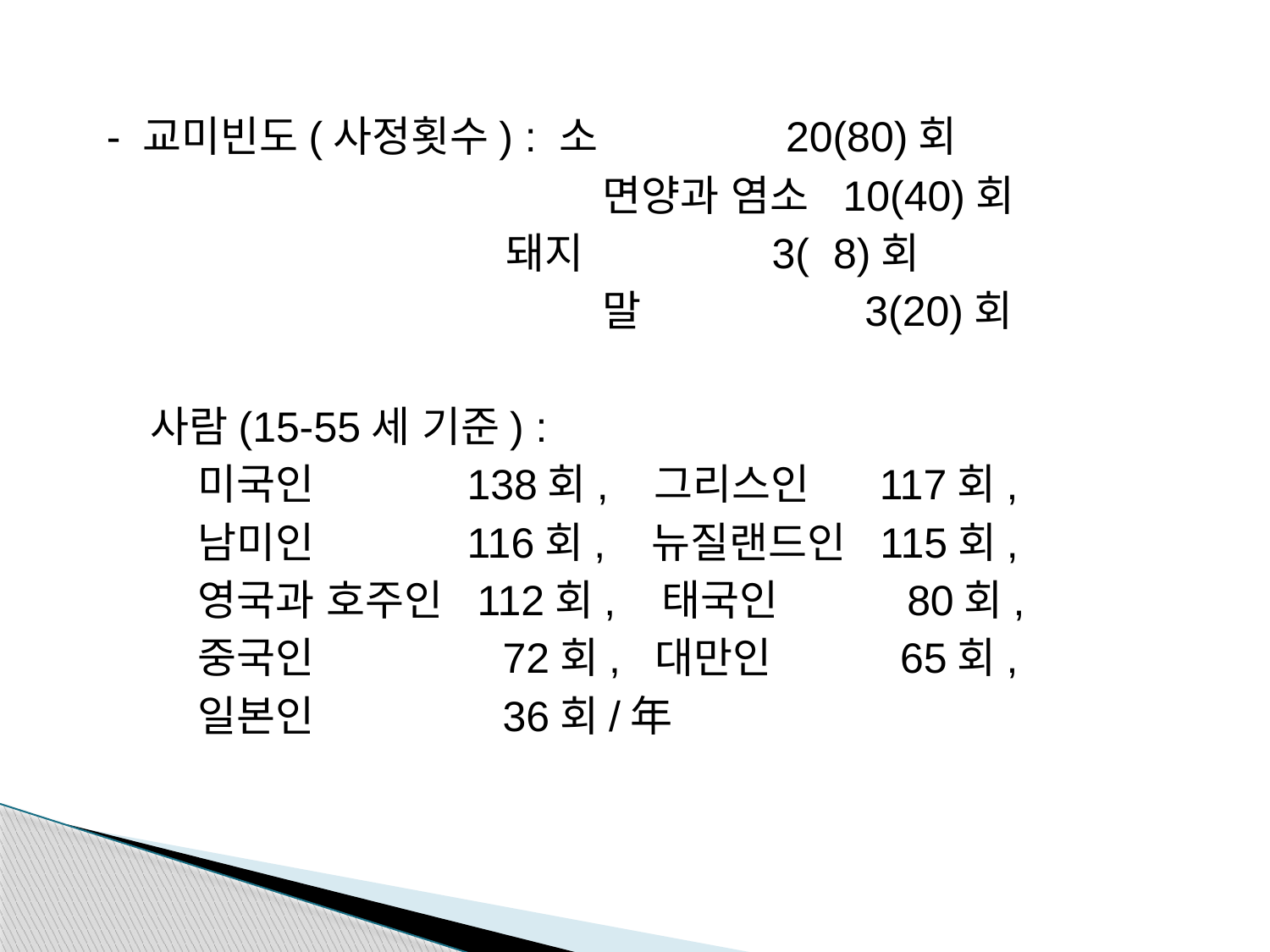

- 교미빈도(사정횟수) : 소               20(80)회
				       면양과 염소  10(40)회
                                  돼지               3(  8)회
 				       말                  3(20)회

    사람(15-55세 기준) :
        미국인            138회,   그리스인     117회,
        남미인            116회,   뉴질랜드인  115회,
        영국과 호주인  112회,   태국인          80회,
        중국인               72회,  대만인          65회,
        일본인               36회/年